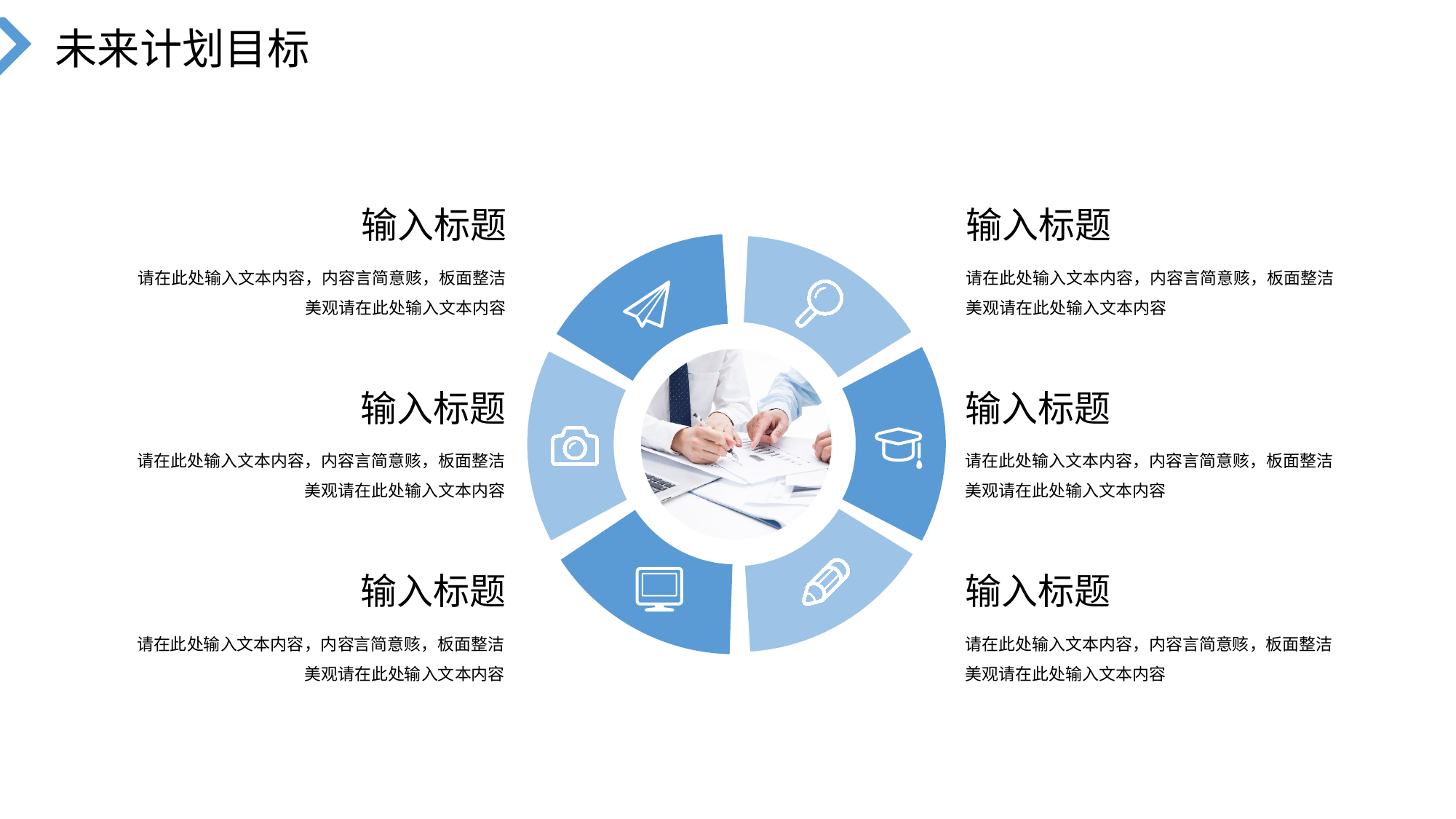

未来计划目标
输入标题
请在此处输入文本内容，内容言简意赅，板面整洁美观请在此处输入文本内容
输入标题
请在此处输入文本内容，内容言简意赅，板面整洁美观请在此处输入文本内容

输入标题
请在此处输入文本内容，内容言简意赅，板面整洁美观请在此处输入文本内容
输入标题
请在此处输入文本内容，内容言简意赅，板面整洁美观请在此处输入文本内容

输入标题
请在此处输入文本内容，内容言简意赅，板面整洁美观请在此处输入文本内容
输入标题
请在此处输入文本内容，内容言简意赅，板面整洁美观请在此处输入文本内容